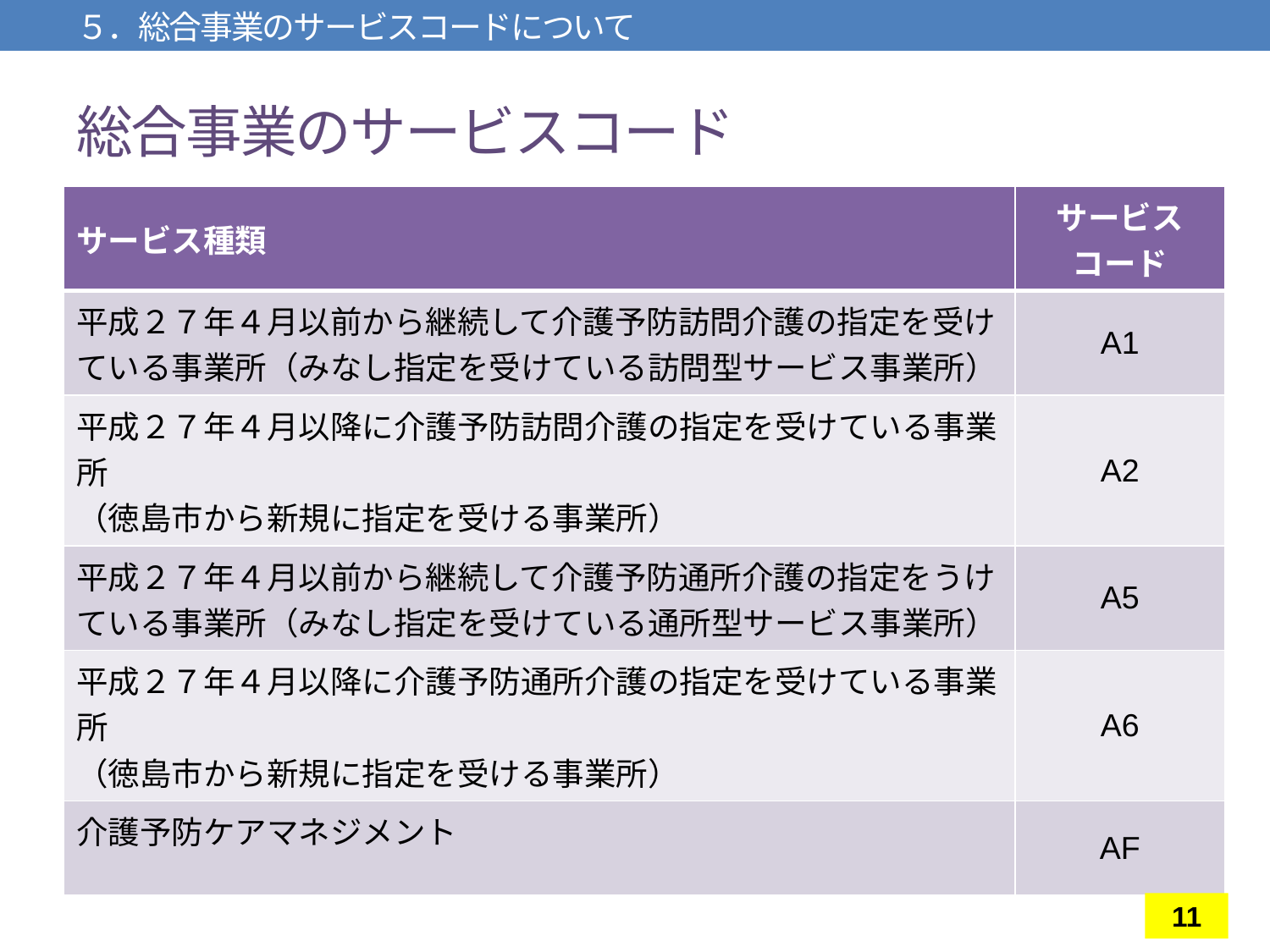

５．総合事業のサービスコードについて
# 総合事業のサービスコード
| サービス種類 | サービス コード |
| --- | --- |
| 平成２７年４月以前から継続して介護予防訪問介護の指定を受けている事業所（みなし指定を受けている訪問型サービス事業所） | A1 |
| 平成２７年４月以降に介護予防訪問介護の指定を受けている事業所 （徳島市から新規に指定を受ける事業所） | A2 |
| 平成２７年４月以前から継続して介護予防通所介護の指定をうけている事業所（みなし指定を受けている通所型サービス事業所） | A5 |
| 平成２７年４月以降に介護予防通所介護の指定を受けている事業所 （徳島市から新規に指定を受ける事業所） | A6 |
| 介護予防ケアマネジメント | AF |
11